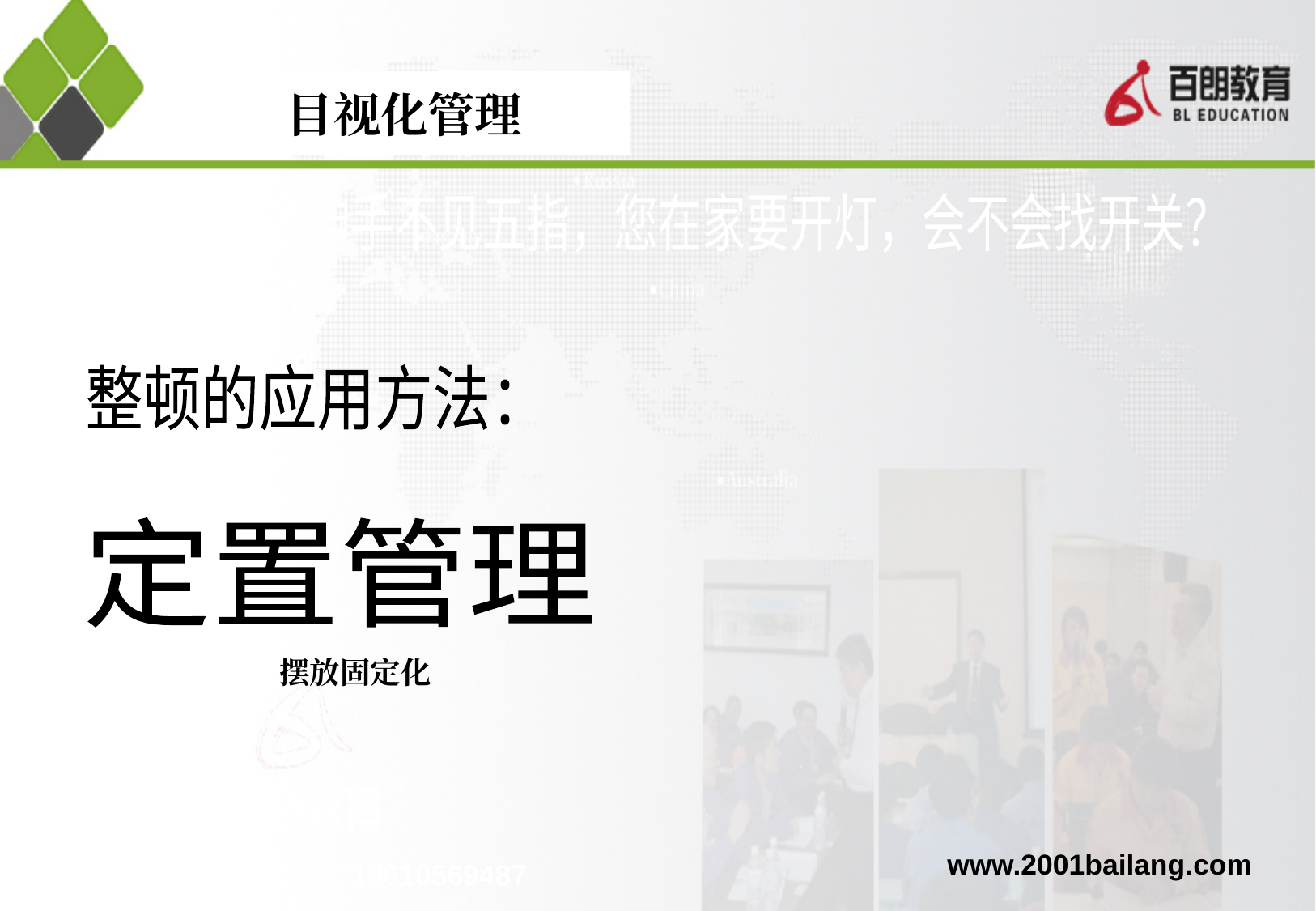

目视化管理
提问：半夜伸手不见五指，您在家要开灯，会不会找开关？
整顿的应用方法：
定置管理
摆放固定化